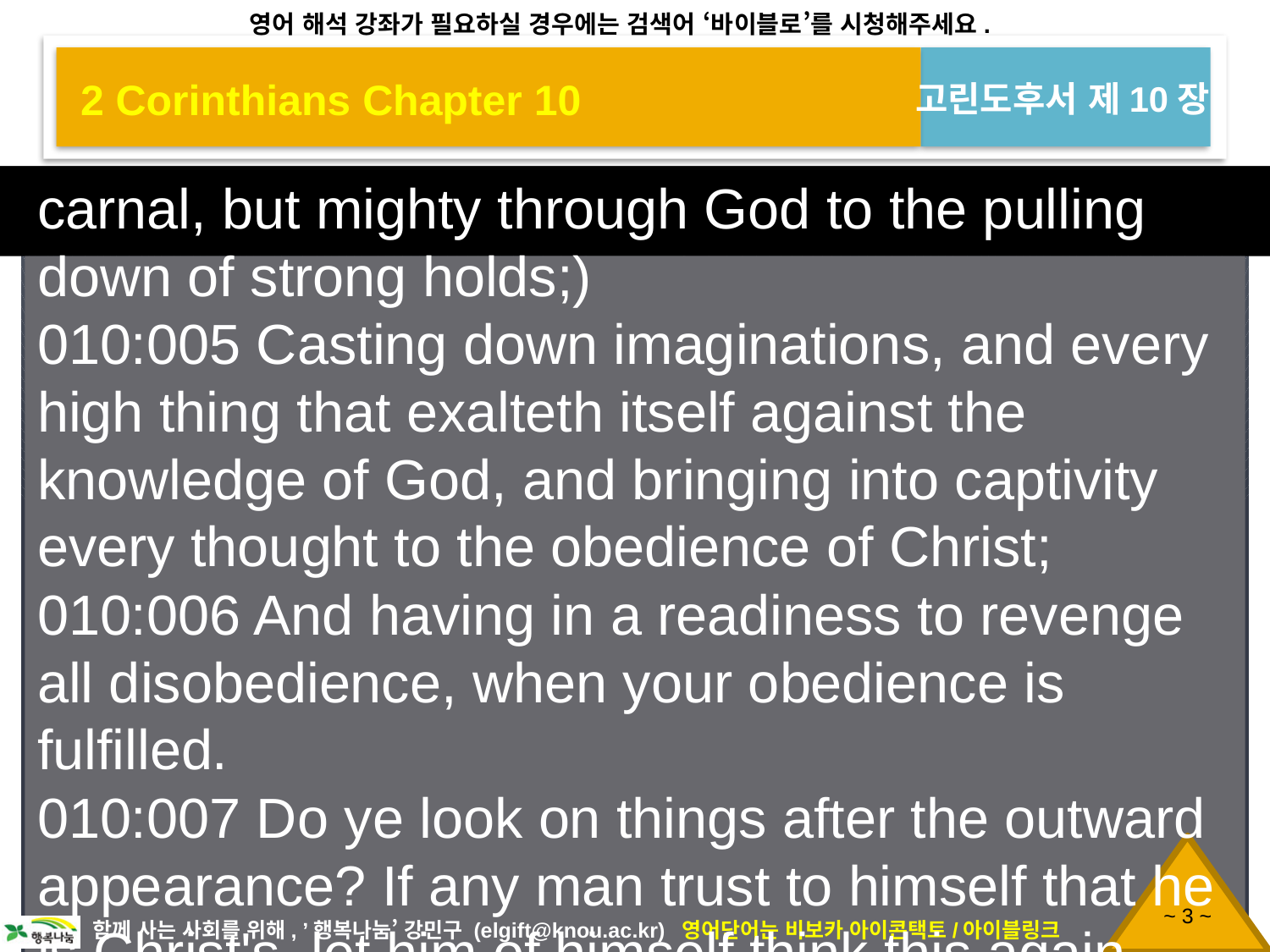

2 Corinthians Chapter 10
고린도후서 제10장
carnal, but mighty through God to the pulling down of strong holds;)
010:005 Casting down imaginations, and every high thing that exalteth itself against the knowledge of God, and bringing into captivity every thought to the obedience of Christ;
010:006 And having in a readiness to revenge all disobedience, when your obedience is fulfilled.
010:007 Do ye look on things after the outward appearance? If any man trust to himself that he is Christ's, let him of himself think this again, that,